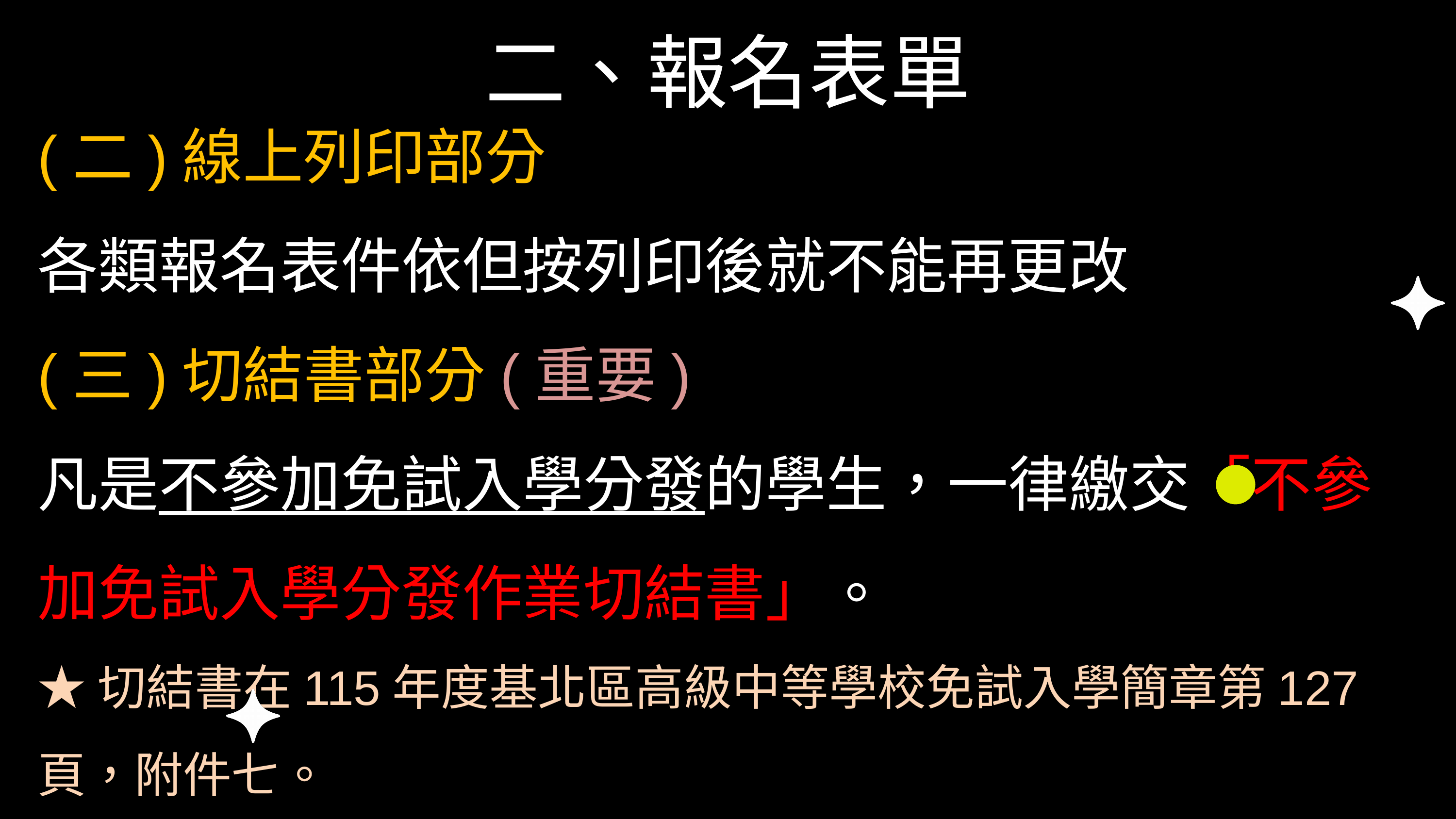

二、報名表單
(二)線上列印部分
各類報名表件依但按列印後就不能再更改
(三)切結書部分(重要)
凡是不參加免試入學分發的學生，一律繳交「不參加免試入學分發作業切結書」。
★切結書在115年度基北區高級中等學校免試入學簡章第127頁，附件七。